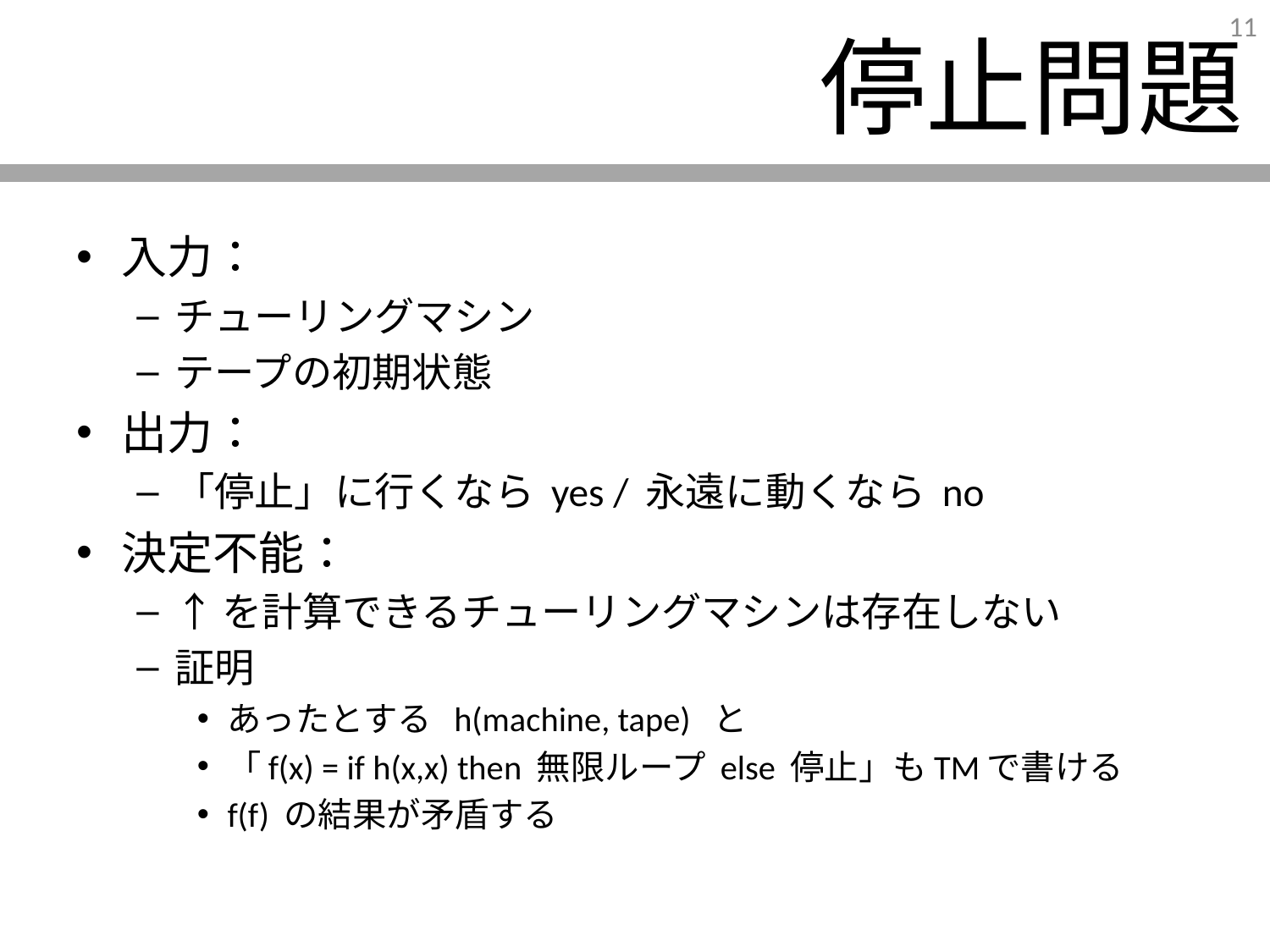

# 停止問題
入力：
チューリングマシン
テープの初期状態
出力：
「停止」に行くなら yes / 永遠に動くなら no
決定不能：
↑を計算できるチューリングマシンは存在しない
証明
あったとする  h(machine, tape)  と
「f(x) = if h(x,x) then 無限ループ else 停止」もTMで書ける
f(f) の結果が矛盾する